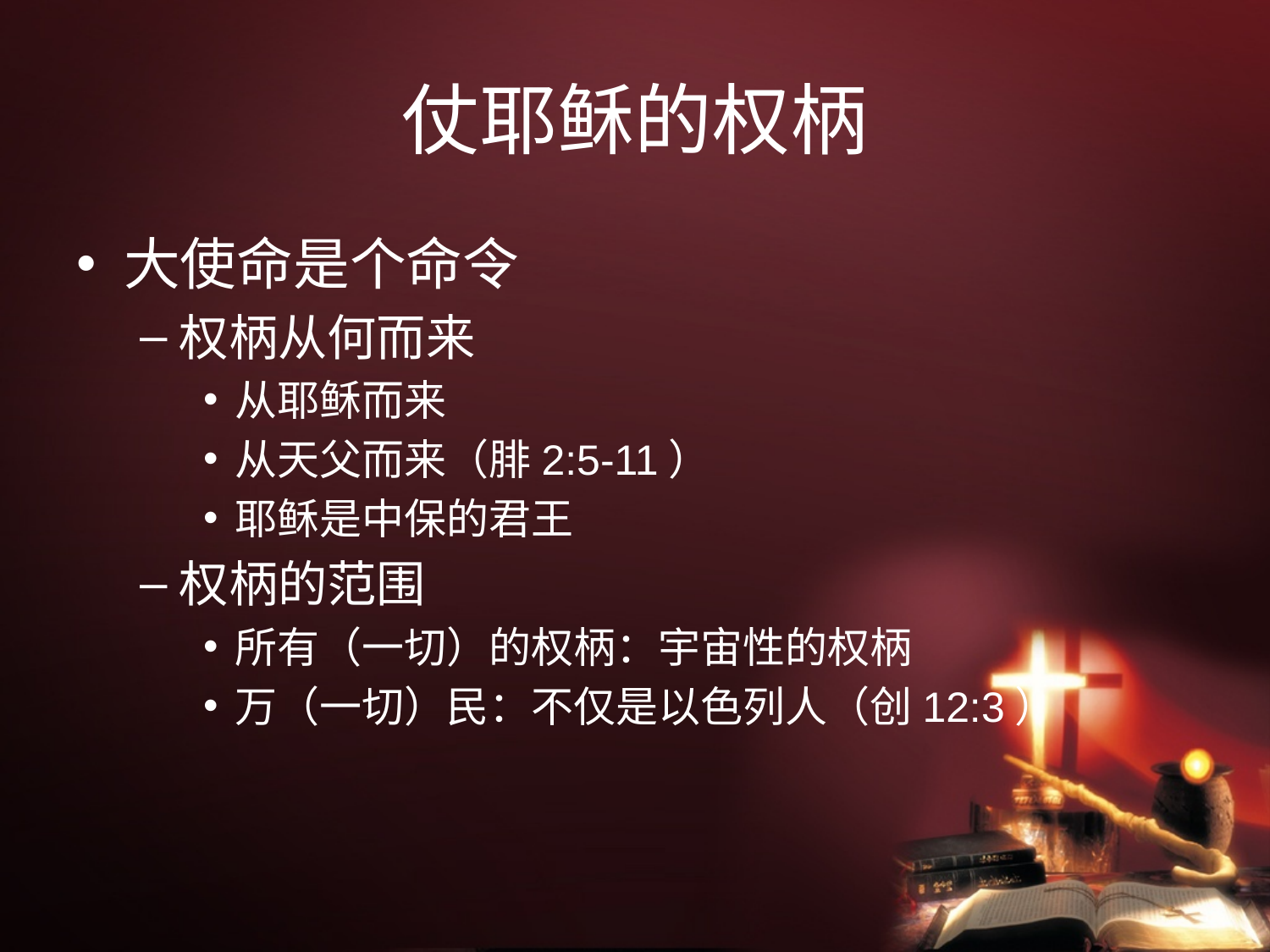

# 仗耶稣的权柄
大使命是个命令
权柄从何而来
从耶稣而来
从天父而来（腓2:5-11）
耶稣是中保的君王
权柄的范围
所有（一切）的权柄：宇宙性的权柄
万（一切）民：不仅是以色列人（创12:3）